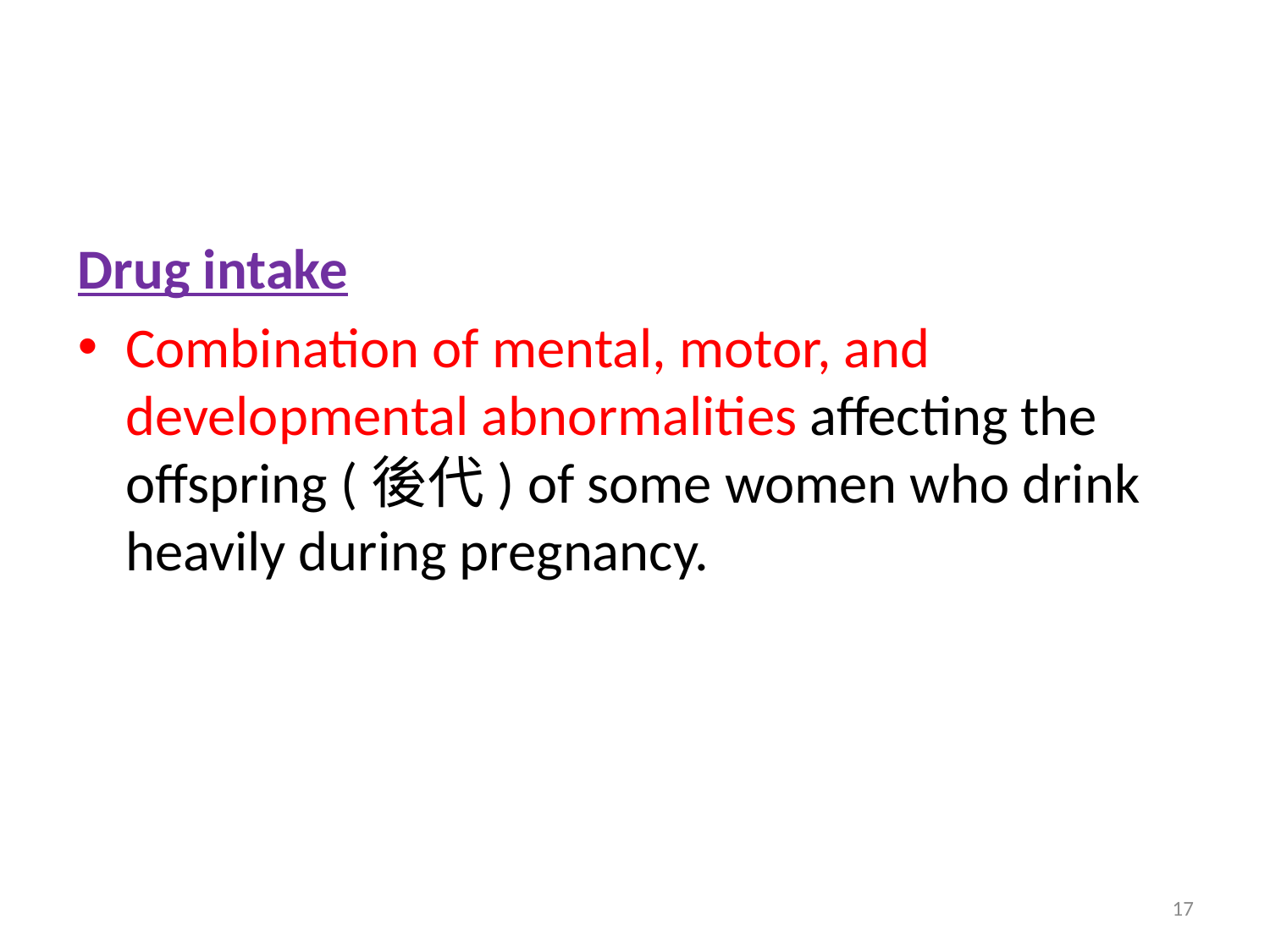

#
Drug intake
Combination of mental, motor, and developmental abnormalities affecting the offspring (後代) of some women who drink heavily during pregnancy.
17